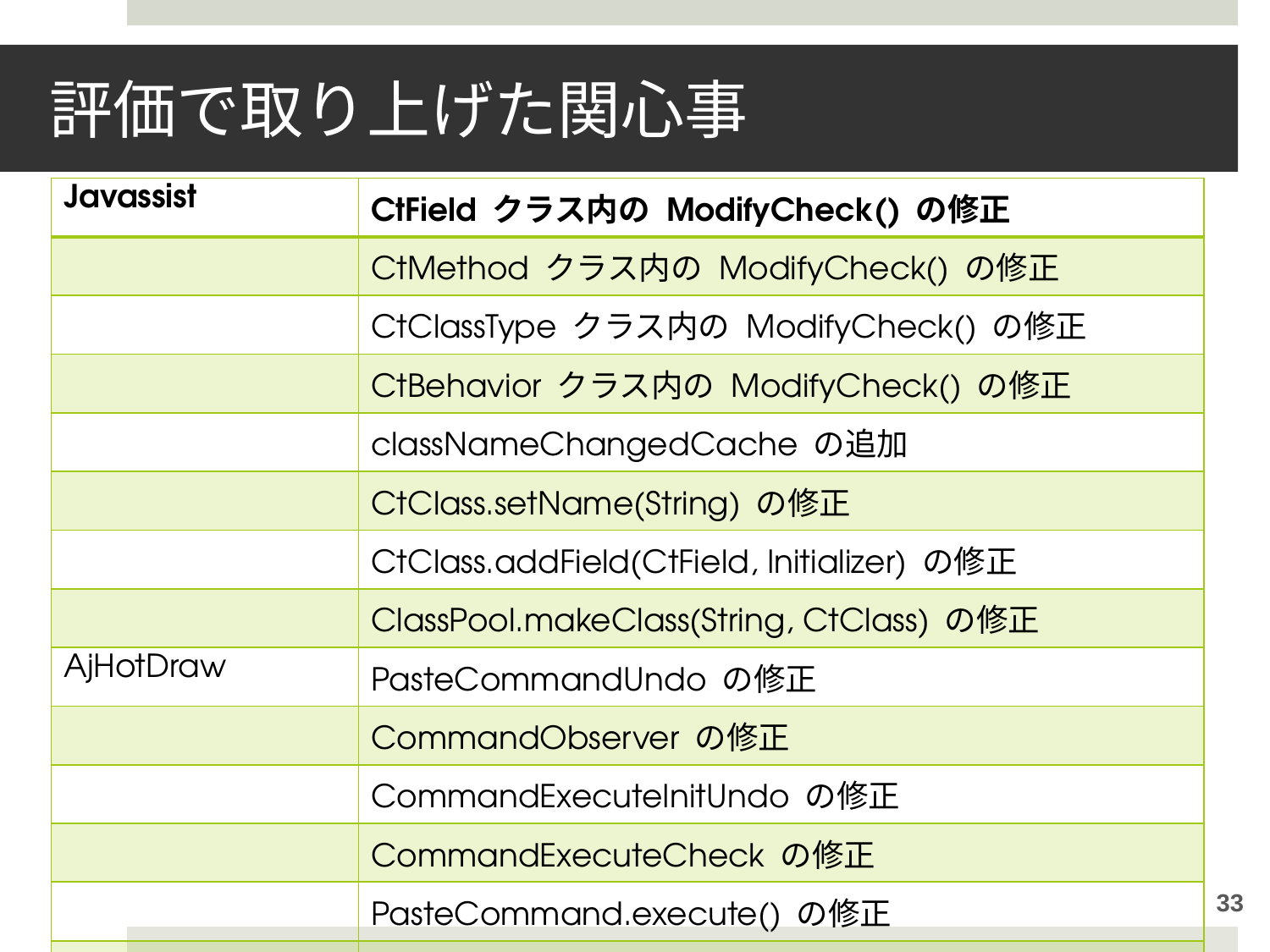

# 評価で取り上げた関心事
| Javassist | CtField クラス内の ModifyCheck() の修正 |
| --- | --- |
|  | CtMethod クラス内の ModifyCheck() の修正 |
|  | CtClassType クラス内の ModifyCheck() の修正 |
|  | CtBehavior クラス内の ModifyCheck() の修正 |
|  | classNameChangedCache の追加 |
|  | CtClass.setName(String) の修正 |
|  | CtClass.addField(CtField, Initializer) の修正 |
|  | ClassPool.makeClass(String, CtClass) の修正 |
| AjHotDraw | PasteCommandUndo の修正 |
|  | CommandObserver の修正 |
|  | CommandExecuteInitUndo の修正 |
|  | CommandExecuteCheck の修正 |
|  | PasteCommand.execute() の修正 |
|  | CTECommandMenu.addMenuItem() の修正 |
|  | CutCommand.execute() の修正 |
33